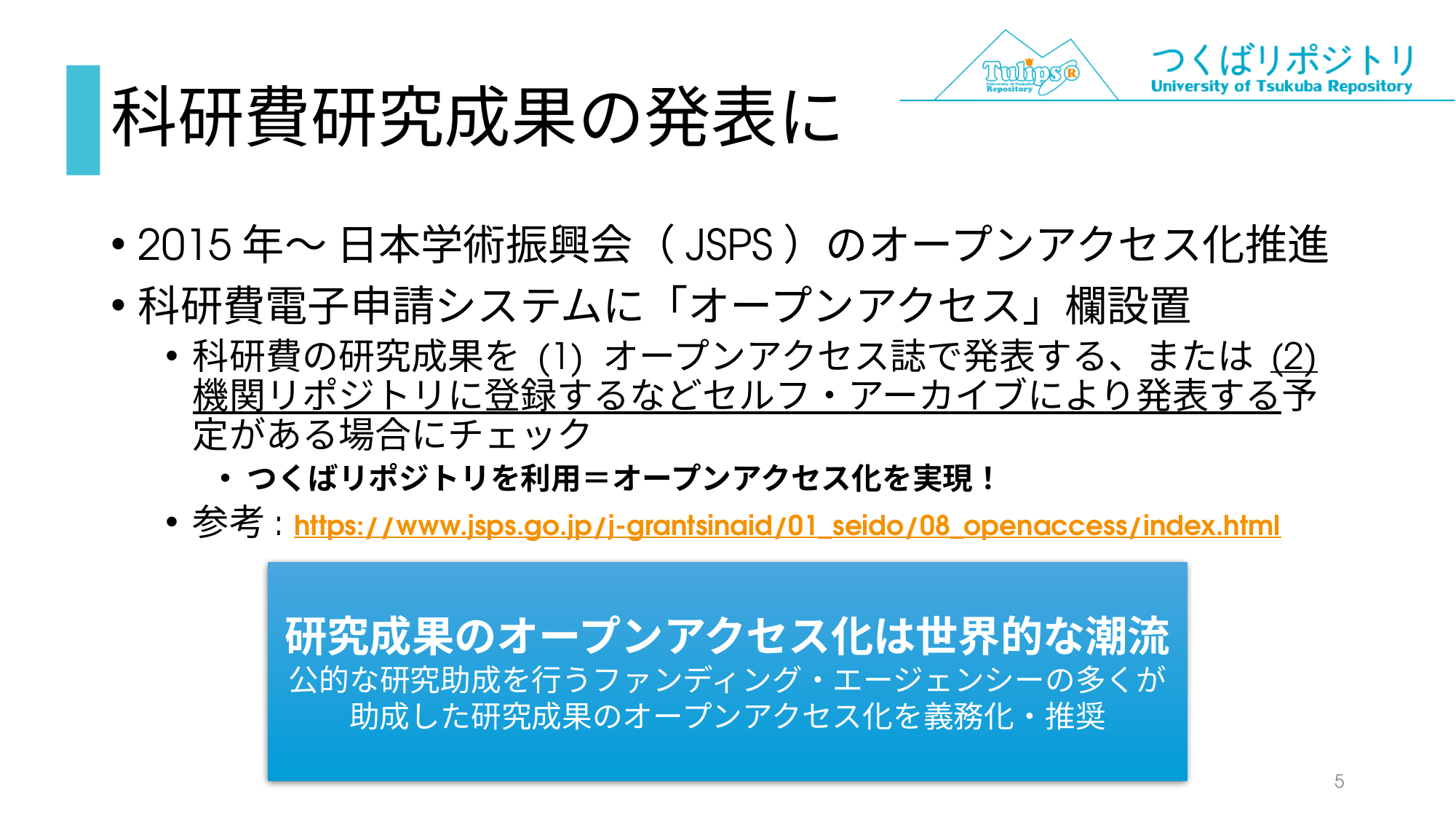

# 科研費研究成果の発表に
2015年～ 日本学術振興会（JSPS）のオープンアクセス化推進
科研費電子申請システムに「オープンアクセス」欄設置
科研費の研究成果を (1) オープンアクセス誌で発表する、または (2) 機関リポジトリに登録するなどセルフ・アーカイブにより発表する予定がある場合にチェック
つくばリポジトリを利用＝オープンアクセス化を実現！
参考: https://www.jsps.go.jp/j-grantsinaid/01_seido/08_openaccess/index.html
研究成果のオープンアクセス化は世界的な潮流
公的な研究助成を行うファンディング・エージェンシーの多くが
助成した研究成果のオープンアクセス化を義務化・推奨
5